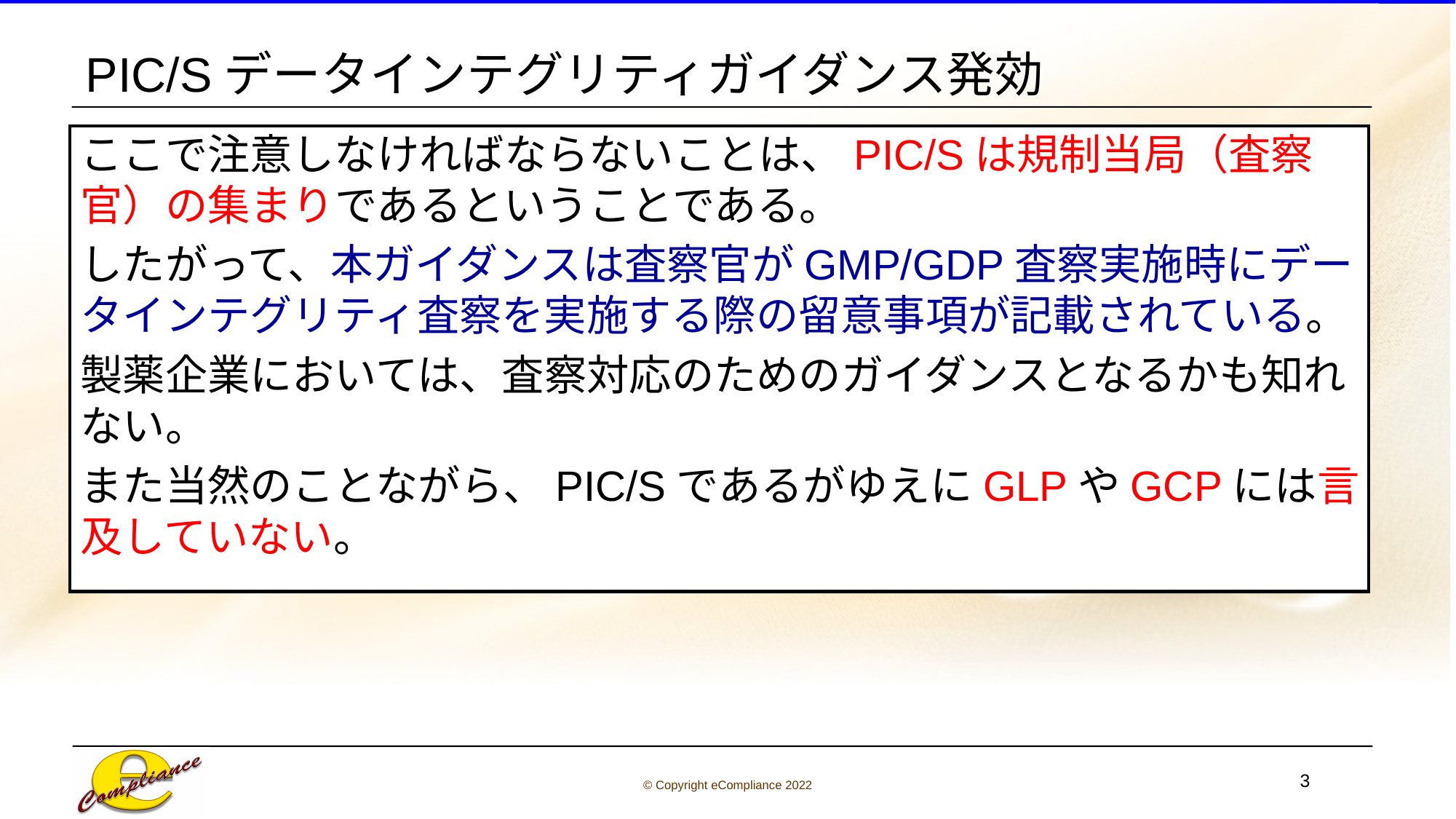

# PIC/Sデータインテグリティガイダンス発効
ここで注意しなければならないことは、PIC/Sは規制当局（査察官）の集まりであるということである。
したがって、本ガイダンスは査察官がGMP/GDP査察実施時にデータインテグリティ査察を実施する際の留意事項が記載されている。
製薬企業においては、査察対応のためのガイダンスとなるかも知れない。
また当然のことながら、PIC/SであるがゆえにGLPやGCPには言及していない。